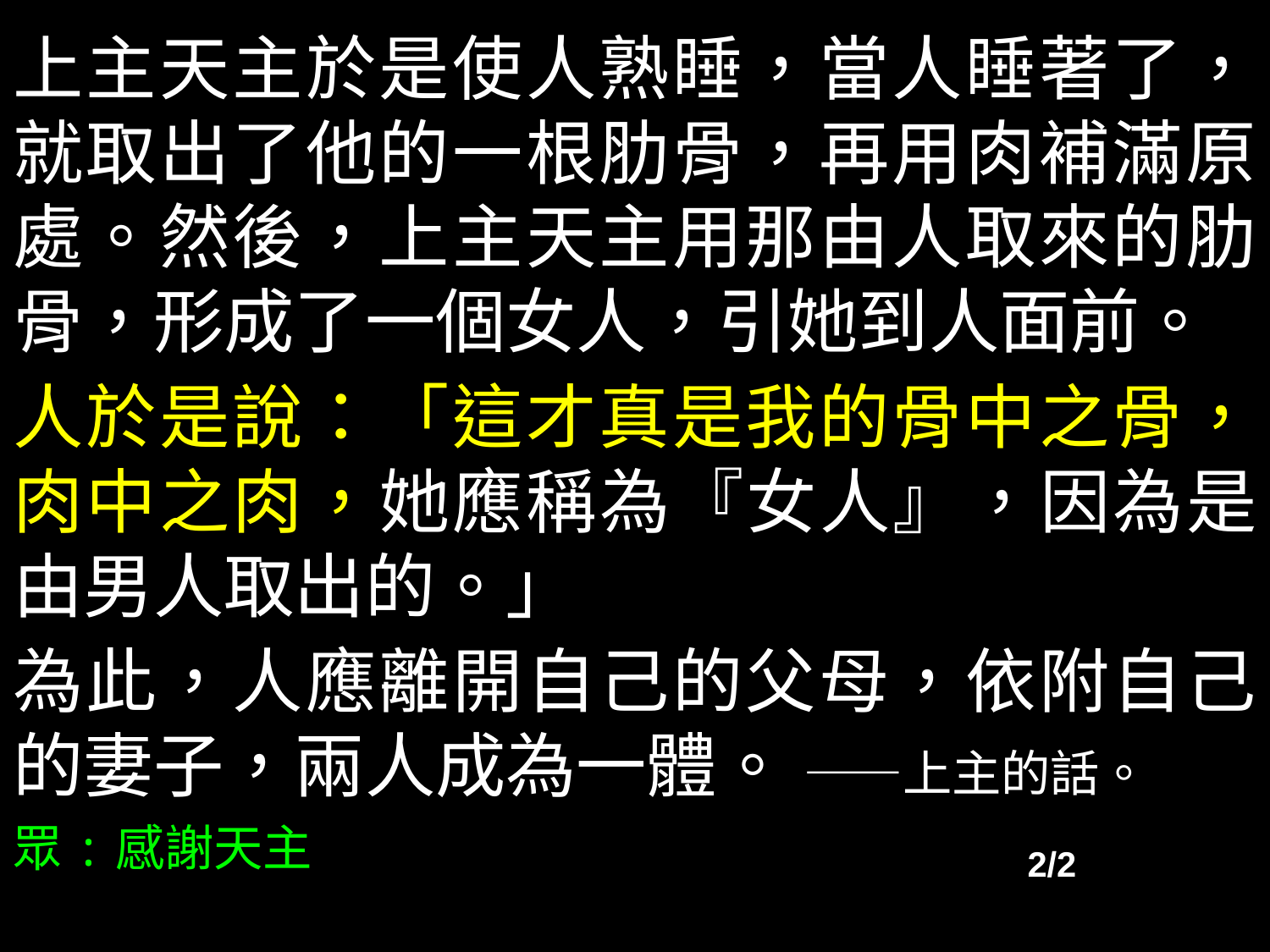

上主天主於是使人熟睡，當人睡著了，就取出了他的一根肋骨，再用肉補滿原處。然後，上主天主用那由人取來的肋骨，形成了一個女人，引她到人面前。
人於是說：「這才真是我的骨中之骨，肉中之肉，她應稱為『女人』，因為是由男人取出的。」
為此，人應離開自己的父母，依附自己的妻子，兩人成為一體。 ——上主的話。
眾:感謝天主

2/2